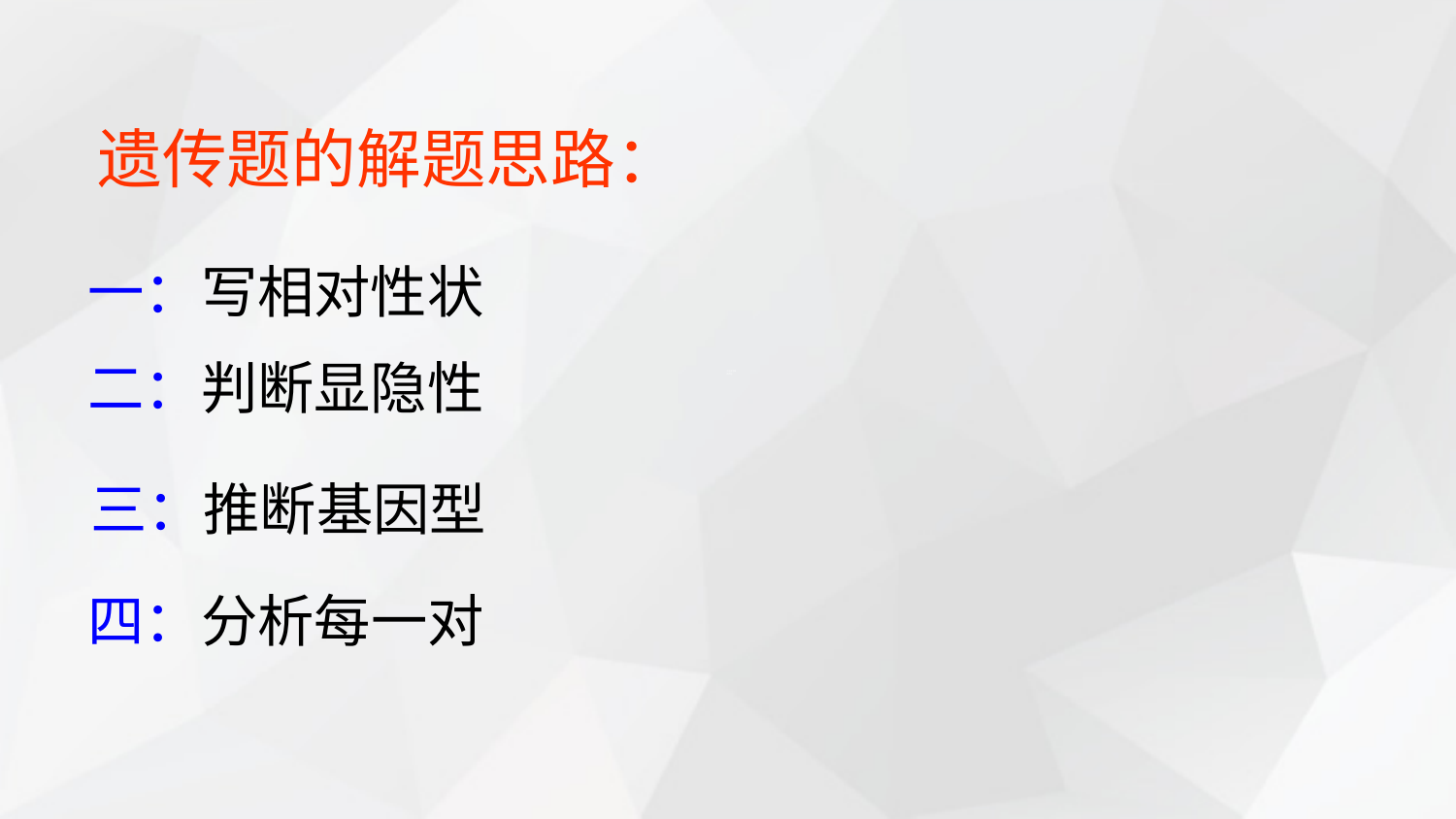

遗传题的解题思路：
一：写相对性状
二：判断显隐性
汉水丑生侯伟作品
三：推断基因型
四：分析每一对